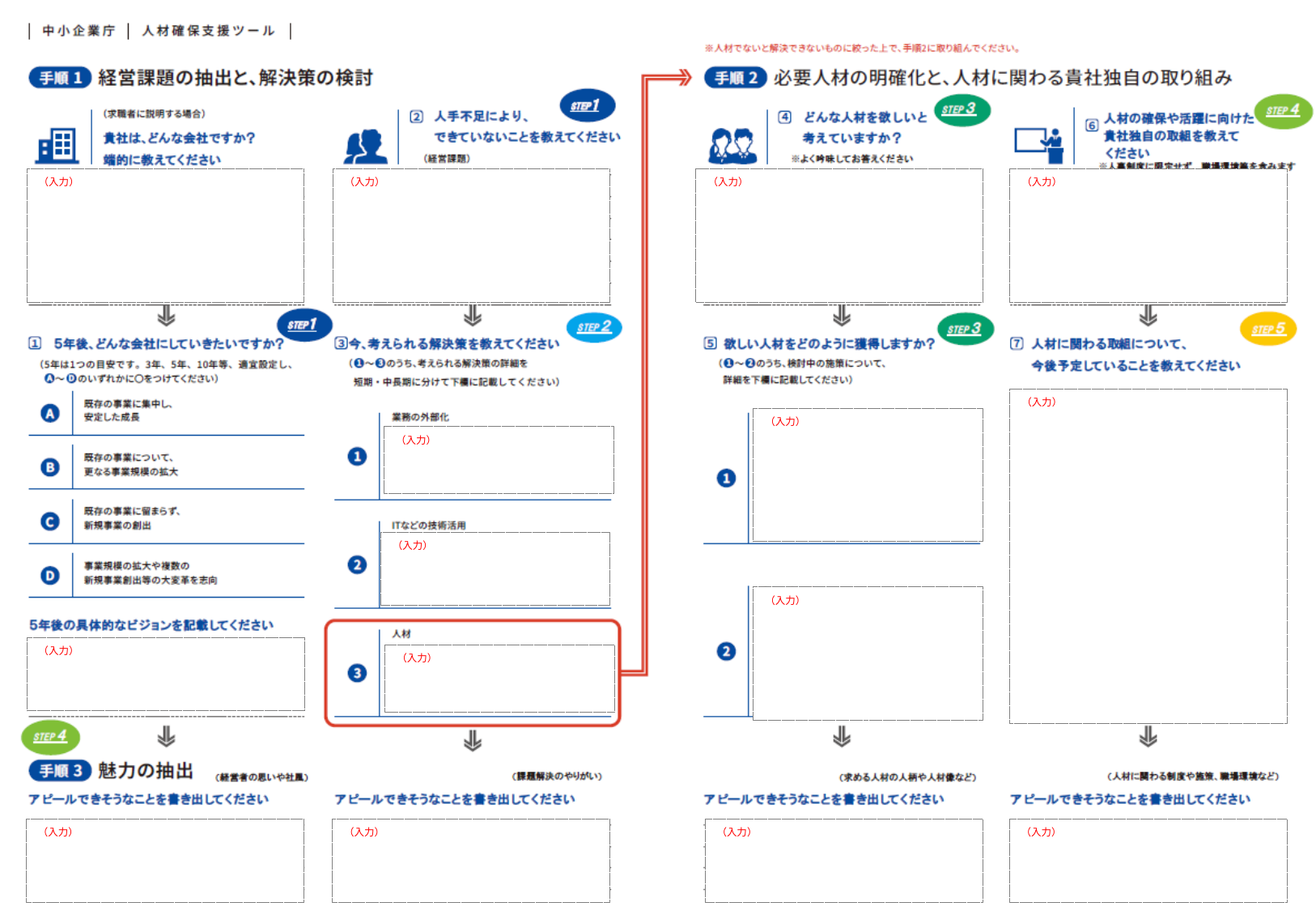

（入力）
（入力）
（入力）
（入力）
（入力）
（入力）
（入力）
（入力）
（入力）
（入力）
（入力）

（入力）
（入力）
（入力）
（入力）